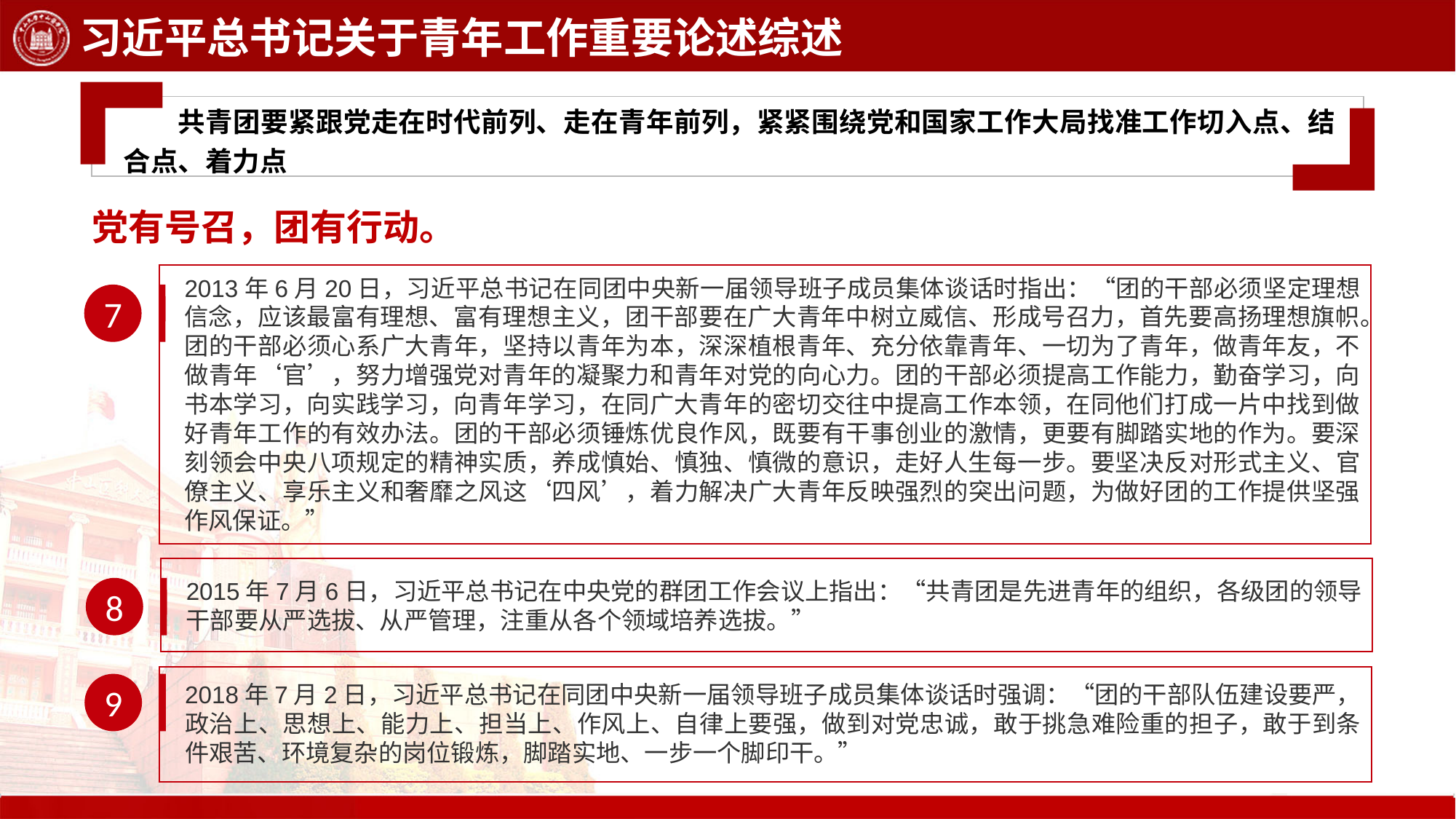

习近平总书记关于青年工作重要论述综述

共青团要紧跟党走在时代前列、走在青年前列，紧紧围绕党和国家工作大局找准工作切入点、结合点、着力点

党有号召，团有行动。

7

2013年6月20日，习近平总书记在同团中央新一届领导班子成员集体谈话时指出：“团的干部必须坚定理想信念，应该最富有理想、富有理想主义，团干部要在广大青年中树立威信、形成号召力，首先要高扬理想旗帜。团的干部必须心系广大青年，坚持以青年为本，深深植根青年、充分依靠青年、一切为了青年，做青年友，不做青年‘官’，努力增强党对青年的凝聚力和青年对党的向心力。团的干部必须提高工作能力，勤奋学习，向书本学习，向实践学习，向青年学习，在同广大青年的密切交往中提高工作本领，在同他们打成一片中找到做好青年工作的有效办法。团的干部必须锤炼优良作风，既要有干事创业的激情，更要有脚踏实地的作为。要深刻领会中央八项规定的精神实质，养成慎始、慎独、慎微的意识，走好人生每一步。要坚决反对形式主义、官僚主义、享乐主义和奢靡之风这‘四风’，着力解决广大青年反映强烈的突出问题，为做好团的工作提供坚强作风保证。”

8

2015年7月6日，习近平总书记在中央党的群团工作会议上指出：“共青团是先进青年的组织，各级团的领导干部要从严选拔、从严管理，注重从各个领域培养选拔。”

9

2018年7月2日，习近平总书记在同团中央新一届领导班子成员集体谈话时强调：“团的干部队伍建设要严，政治上、思想上、能力上、担当上、作风上、自律上要强，做到对党忠诚，敢于挑急难险重的担子，敢于到条件艰苦、环境复杂的岗位锻炼，脚踏实地、一步一个脚印干。”